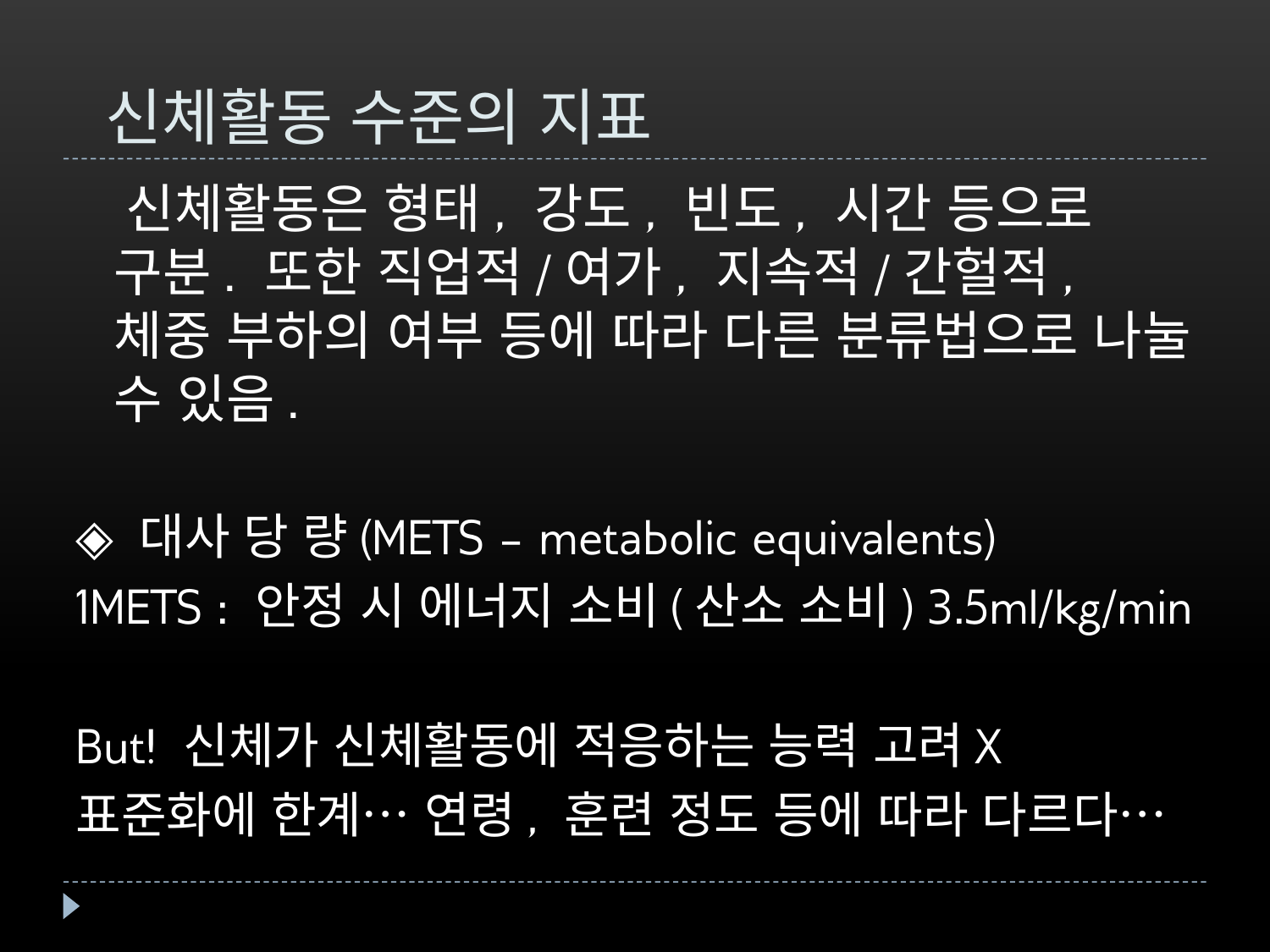

# 신체활동 수준의 지표
   신체활동은 형태, 강도, 빈도, 시간 등으로 구분. 또한 직업적/여가, 지속적/간헐적, 체중 부하의 여부 등에 따라 다른 분류법으로 나눌 수 있음.

◈ 대사 당 량(METS – metabolic equivalents)
1METS : 안정 시 에너지 소비(산소 소비) 3.5ml/kg/min

But! 신체가 신체활동에 적응하는 능력 고려X
표준화에 한계… 연령, 훈련 정도 등에 따라 다르다…